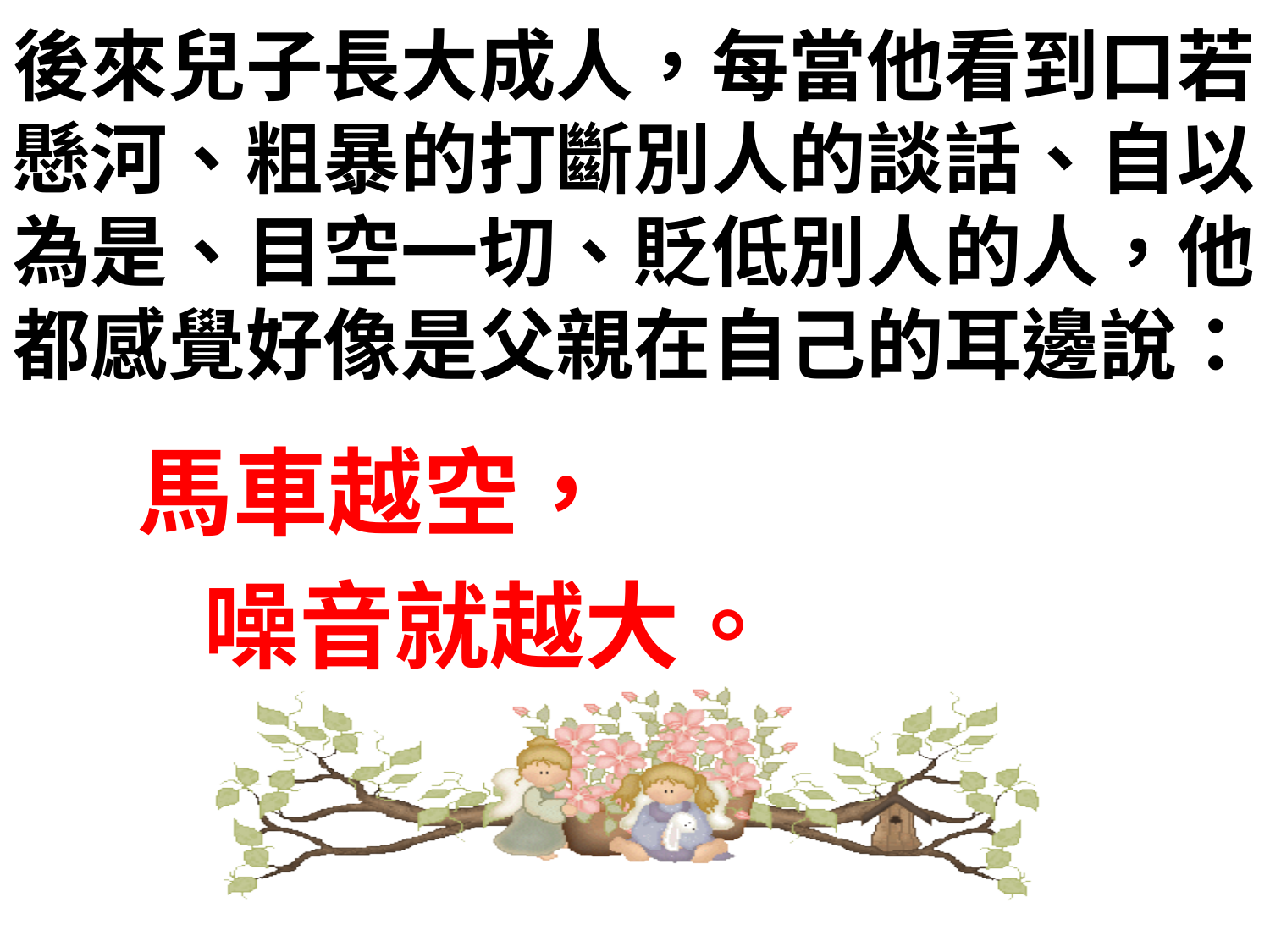

# 後來兒子長大成人，每當他看到口若懸河、粗暴的打斷別人的談話、自以為是、目空一切、貶低別人的人，他都感覺好像是父親在自己的耳邊說：
馬車越空，
  噪音就越大。